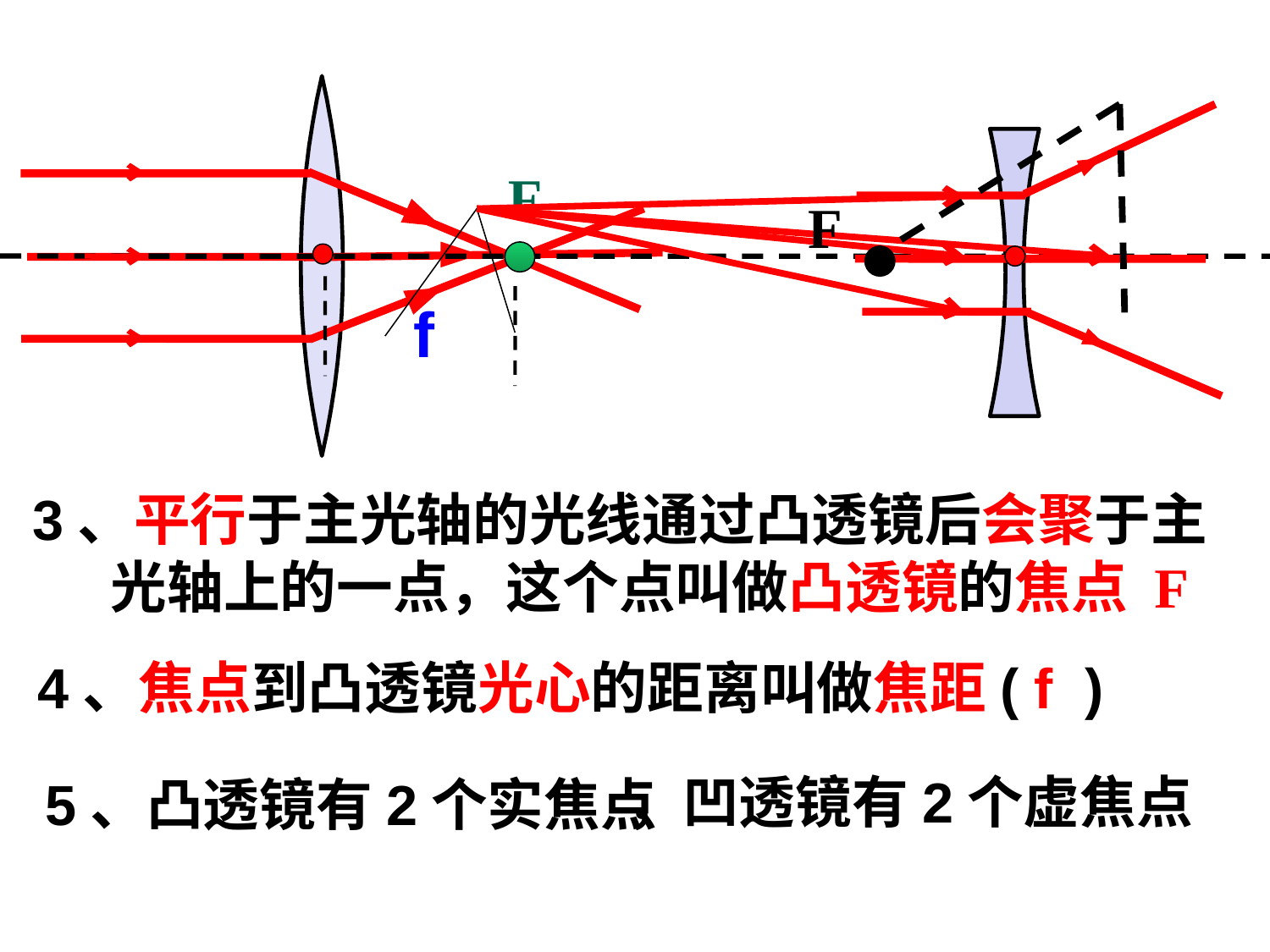

F
F

f
3、平行于主光轴的光线通过凸透镜后会聚于主
     光轴上的一点，这个点叫做凸透镜的焦点 F
4、焦点到凸透镜光心的距离叫做焦距( f  )
，凹透镜有2个虚焦点
5、凸透镜有2个实焦点